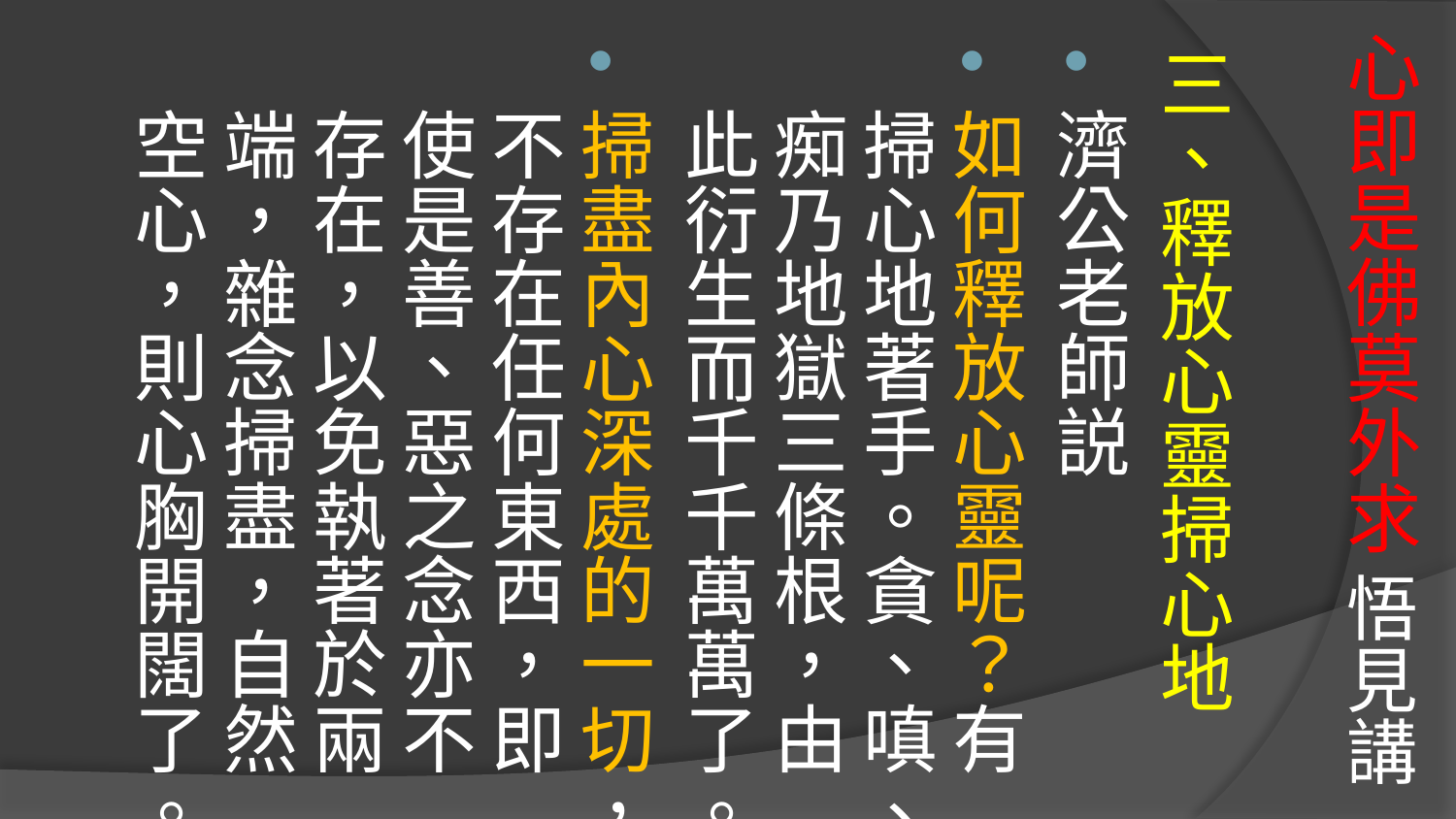

# 心即是佛莫外求 悟見講
三、釋放心靈掃心地
濟公老師説
如何釋放心靈呢？有掃心地著手。貪、嗔、痴乃地獄三條根，由此衍生而千千萬萬了。
掃盡內心深處的一切，不存在任何東西，即使是善、惡之念亦不存在，以免執著於兩端，雜念掃盡，自然空心，則心胸開闊了。